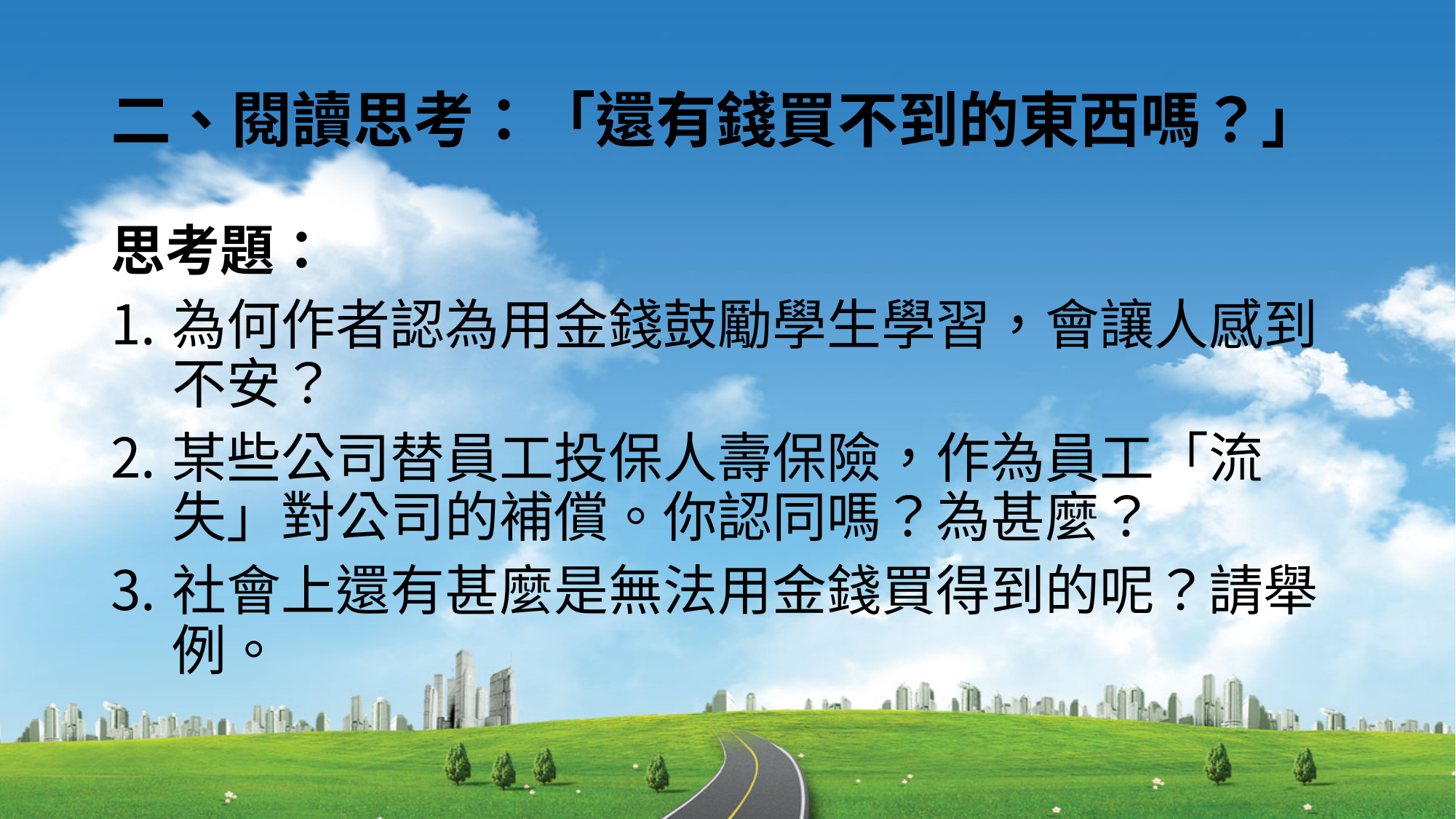

# 二、閱讀思考：「還有錢買不到的東西嗎？」
思考題：
為何作者認為用金錢鼓勵學生學習，會讓人感到不安？
某些公司替員工投保人壽保險，作為員工「流失」對公司的補償。你認同嗎？為甚麼？
社會上還有甚麼是無法用金錢買得到的呢？請舉例。